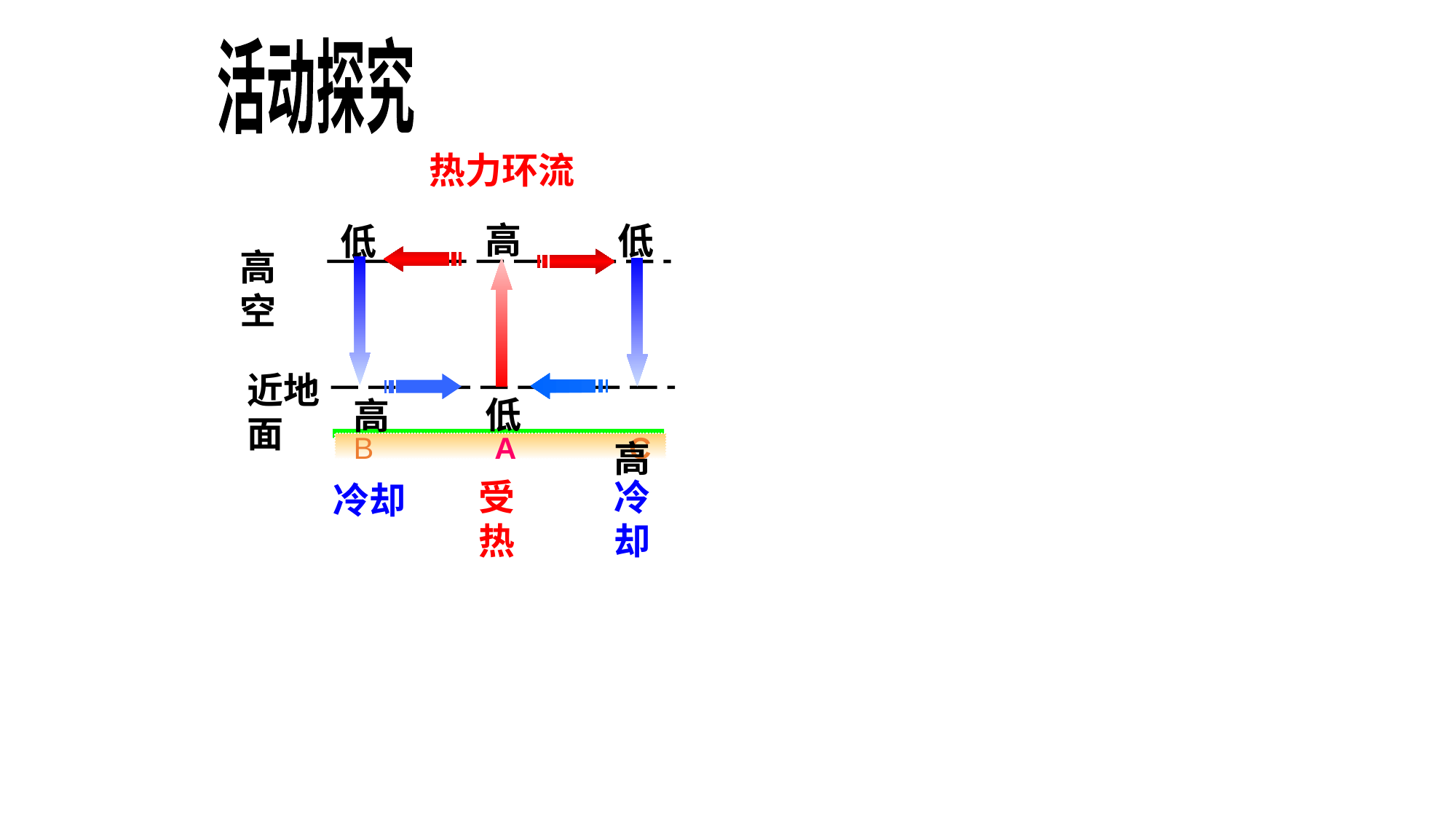

活动探究
热力环流
高
低
低
高   空

近地面

 高
低
高

B
A
C

冷却
受热
冷却